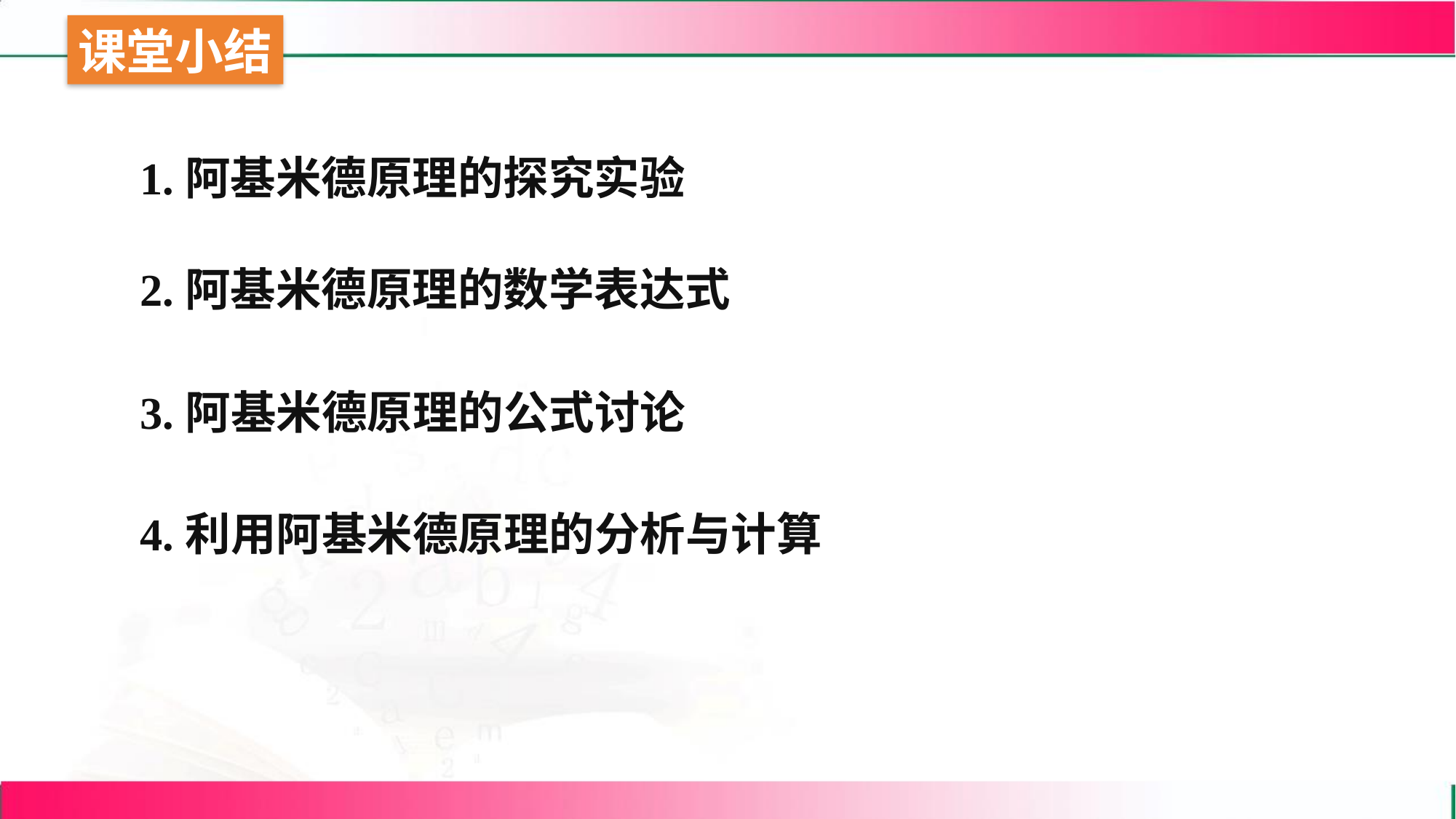

1.阿基米德原理的探究实验
2.阿基米德原理的数学表达式
3.阿基米德原理的公式讨论
4.利用阿基米德原理的分析与计算